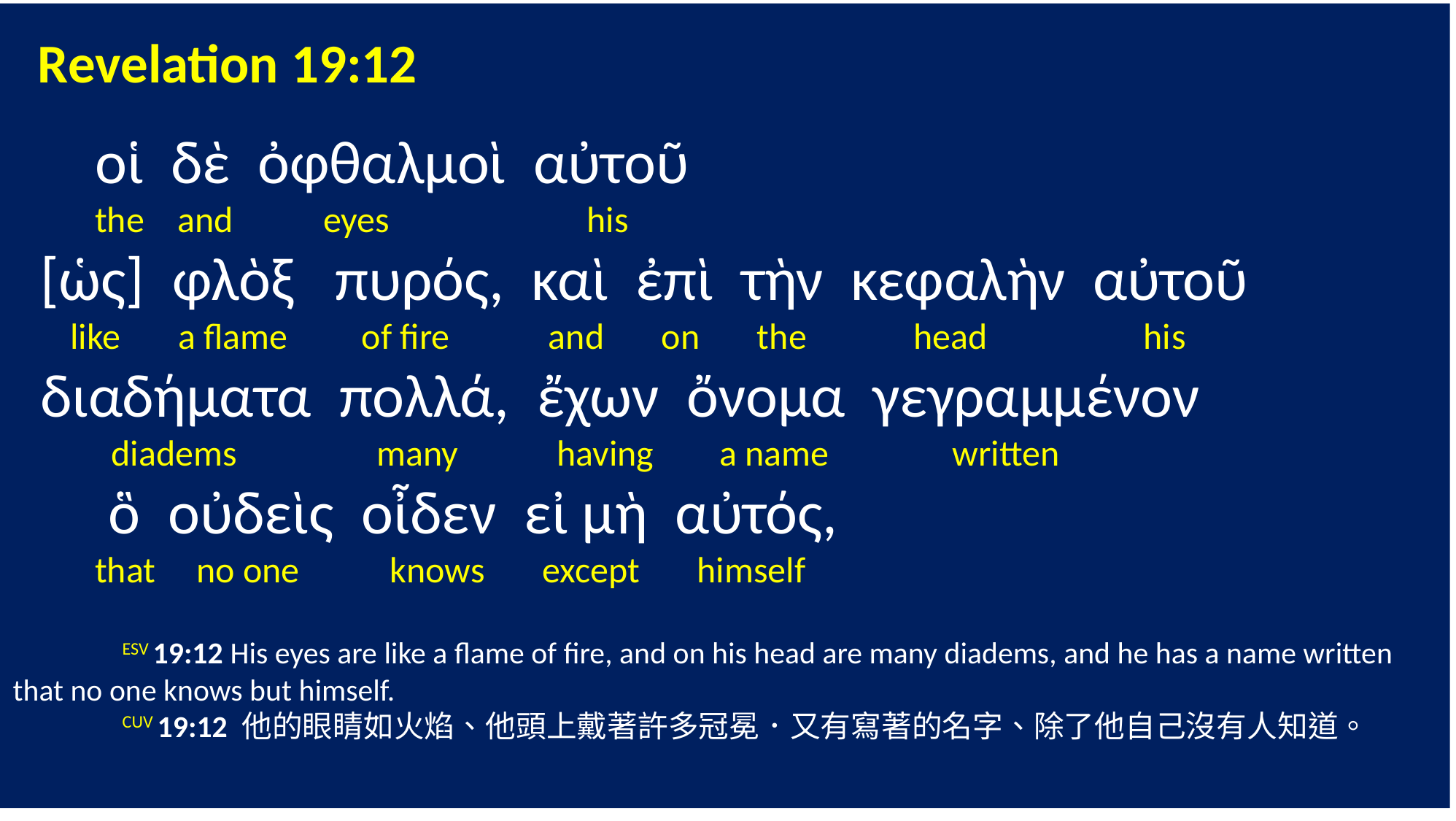

Revelation 19:12

      οἱ  δὲ  ὀφθαλμοὶ  αὐτοῦ
          the    and           eyes                        his
  [ὡς]  φλὸξ   πυρός,  καὶ  ἐπὶ  τὴν  κεφαλὴν  αὐτοῦ
       like       a flame         of fire            and       on       the             head                   his
  διαδήματα  πολλά,  ἔχων  ὄνομα  γεγραμμένον
            diadems                 many            having        a name               written
       ὃ  οὐδεὶς  οἶδεν  εἰ μὴ  αὐτός,
          that     no one           knows       except       himself

	ESV 19:12 His eyes are like a flame of fire, and on his head are many diadems, and he has a name written that no one knows but himself.
	CUV 19:12 他的眼睛如火焰、他頭上戴著許多冠冕．又有寫著的名字、除了他自己沒有人知道。